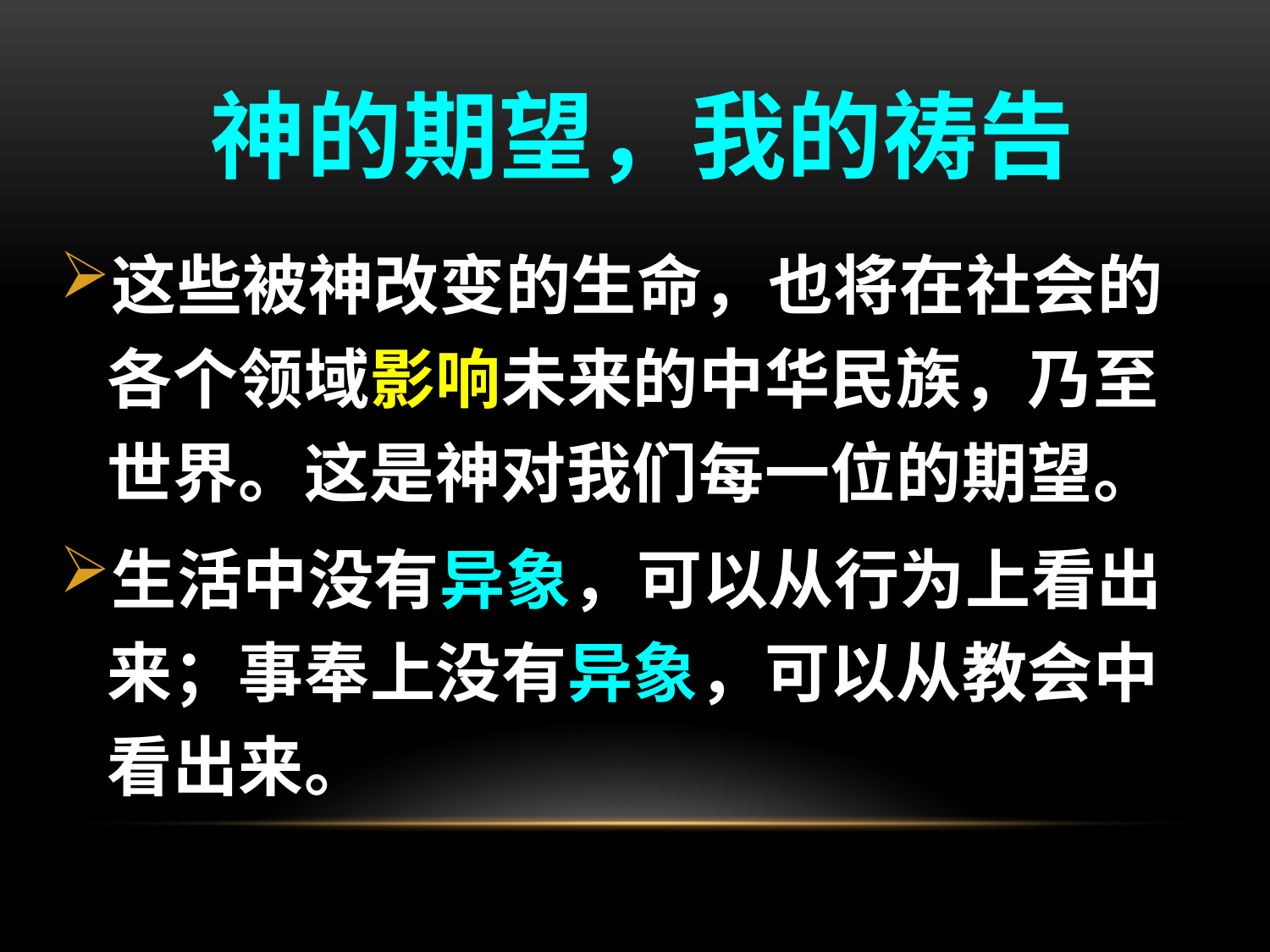

# 神的期望，我的祷告
这些被神改变的生命，也将在社会的各个领域影响未来的中华民族，乃至世界。这是神对我们每一位的期望。
生活中没有异象，可以从行为上看出来；事奉上没有异象，可以从教会中看出来。